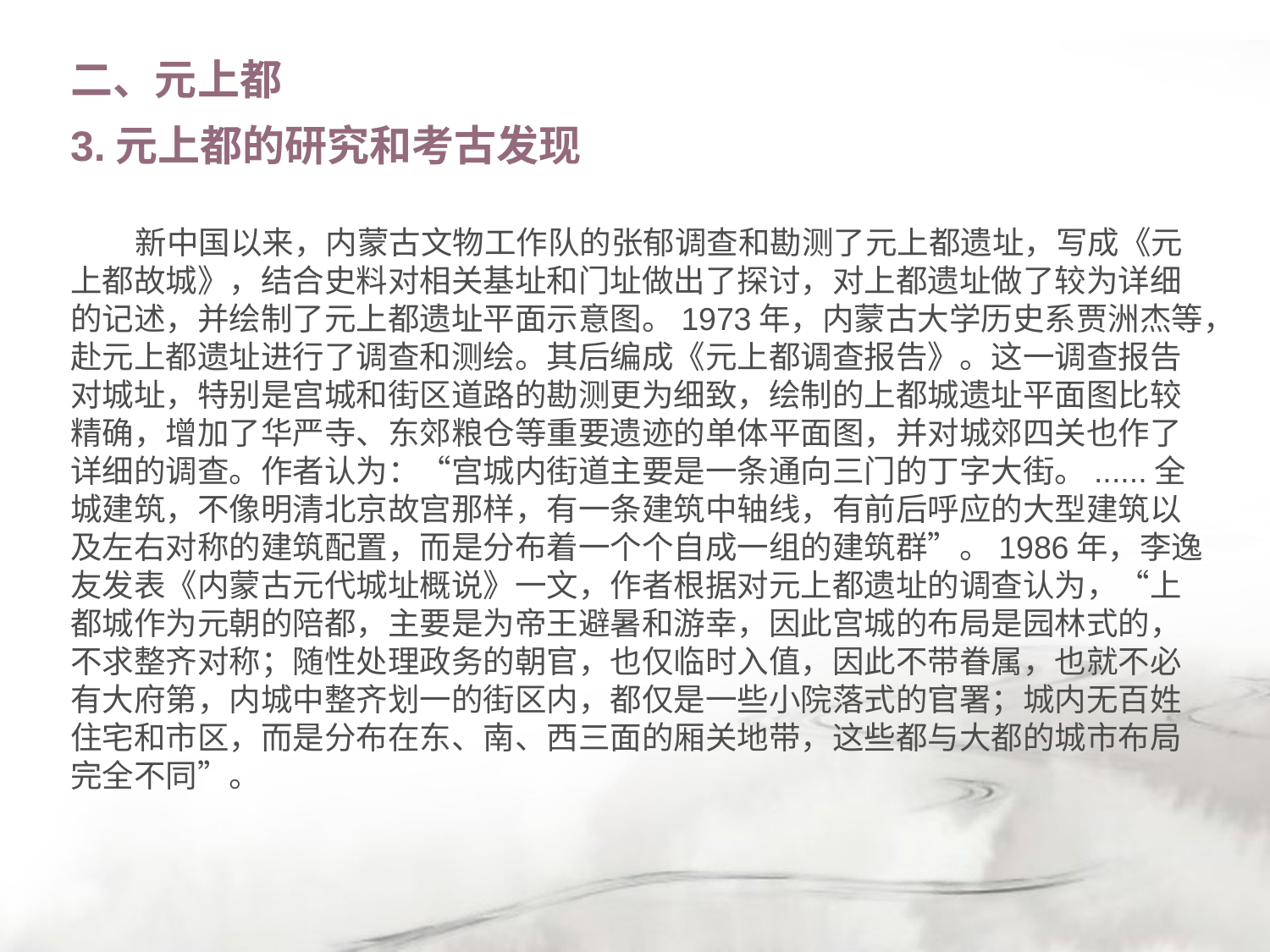

二、元上都
3.元上都的研究和考古发现
        新中国以来，内蒙古文物工作队的张郁调查和勘测了元上都遗址，写成《元上都故城》，结合史料对相关基址和门址做出了探讨，对上都遗址做了较为详细的记述，并绘制了元上都遗址平面示意图。1973年，内蒙古大学历史系贾洲杰等，赴元上都遗址进行了调查和测绘。其后编成《元上都调查报告》。这一调查报告对城址，特别是宫城和街区道路的勘测更为细致，绘制的上都城遗址平面图比较精确，增加了华严寺、东郊粮仓等重要遗迹的单体平面图，并对城郊四关也作了详细的调查。作者认为：“宫城内街道主要是一条通向三门的丁字大街。......全城建筑，不像明清北京故宫那样，有一条建筑中轴线，有前后呼应的大型建筑以及左右对称的建筑配置，而是分布着一个个自成一组的建筑群”。1986年，李逸友发表《内蒙古元代城址概说》一文，作者根据对元上都遗址的调查认为，“上都城作为元朝的陪都，主要是为帝王避暑和游幸，因此宫城的布局是园林式的，不求整齐对称；随性处理政务的朝官，也仅临时入值，因此不带眷属，也就不必有大府第，内城中整齐划一的街区内，都仅是一些小院落式的官署；城内无百姓住宅和市区，而是分布在东、南、西三面的厢关地带，这些都与大都的城市布局完全不同”。